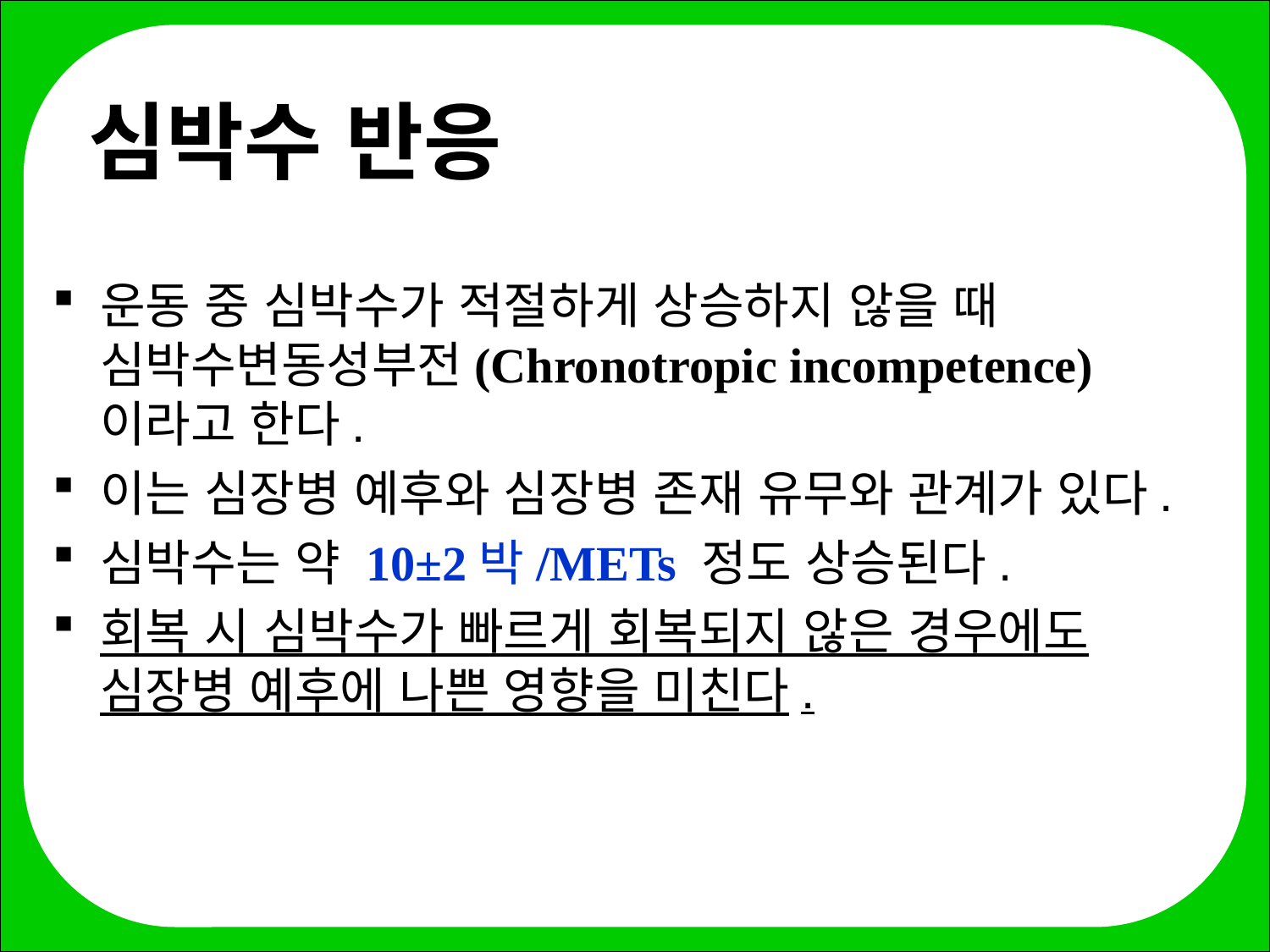

# 심박수 반응
운동 중 심박수가 적절하게 상승하지 않을 때         심박수변동성부전(Chronotropic incompetence)이라고 한다.
이는 심장병 예후와 심장병 존재 유무와 관계가 있다.
심박수는 약 10±2박/METs 정도 상승된다.
회복 시 심박수가 빠르게 회복되지 않은 경우에도 심장병 예후에 나쁜 영향을 미친다.